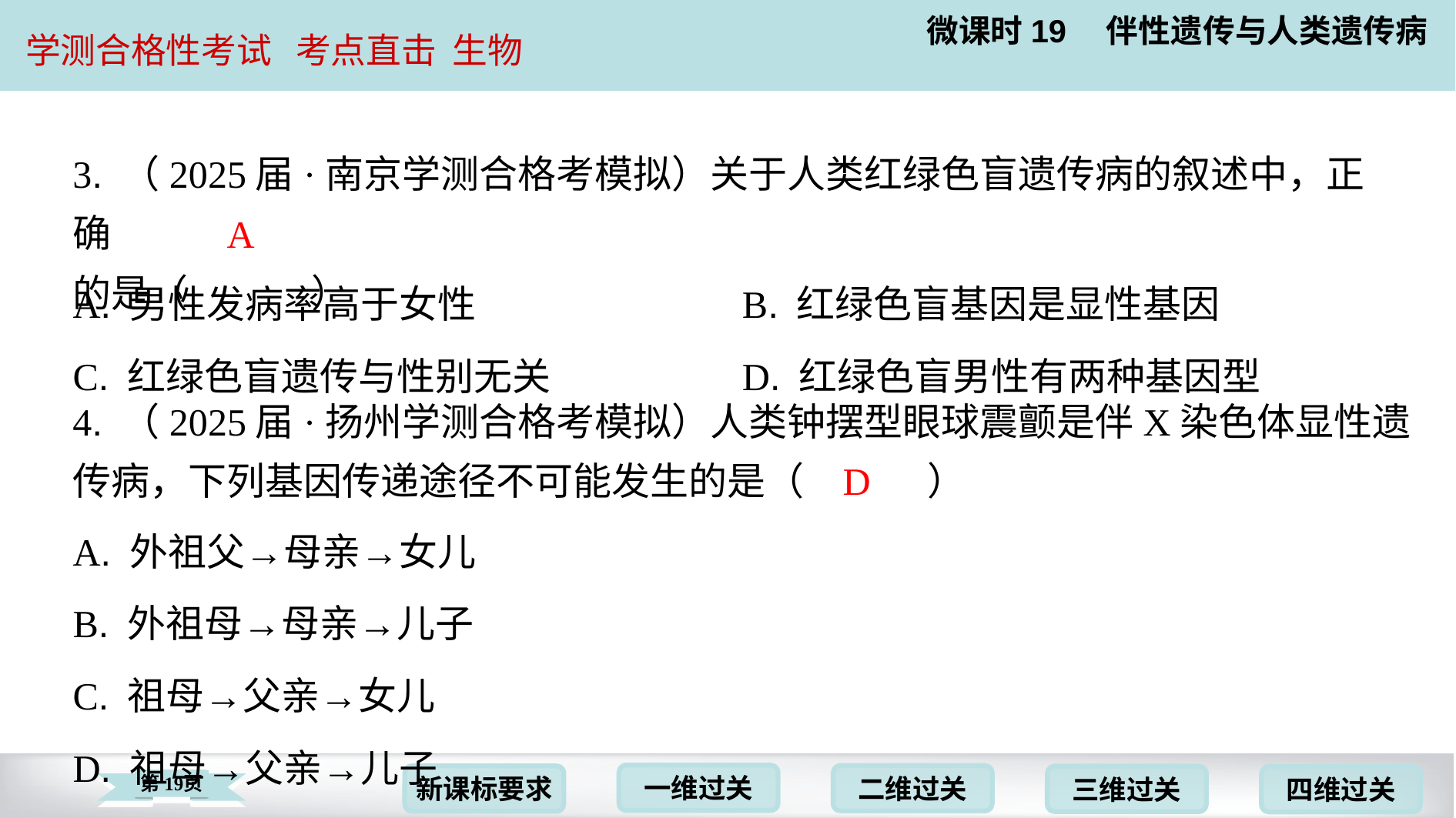

3. （2025届·南京学测合格考模拟）关于人类红绿色盲遗传病的叙述中，正确
的是（　A　）
A
| A. 男性发病率高于女性 | B. 红绿色盲基因是显性基因 |
| --- | --- |
| C. 红绿色盲遗传与性别无关 | D. 红绿色盲男性有两种基因型 |
4. （2025届·扬州学测合格考模拟）人类钟摆型眼球震颤是伴X染色体显性遗
传病，下列基因传递途径不可能发生的是（　D　）
D
| A. 外祖父→母亲→女儿 |
| --- |
| B. 外祖母→母亲→儿子 |
| C. 祖母→父亲→女儿 |
| D. 祖母→父亲→儿子 |